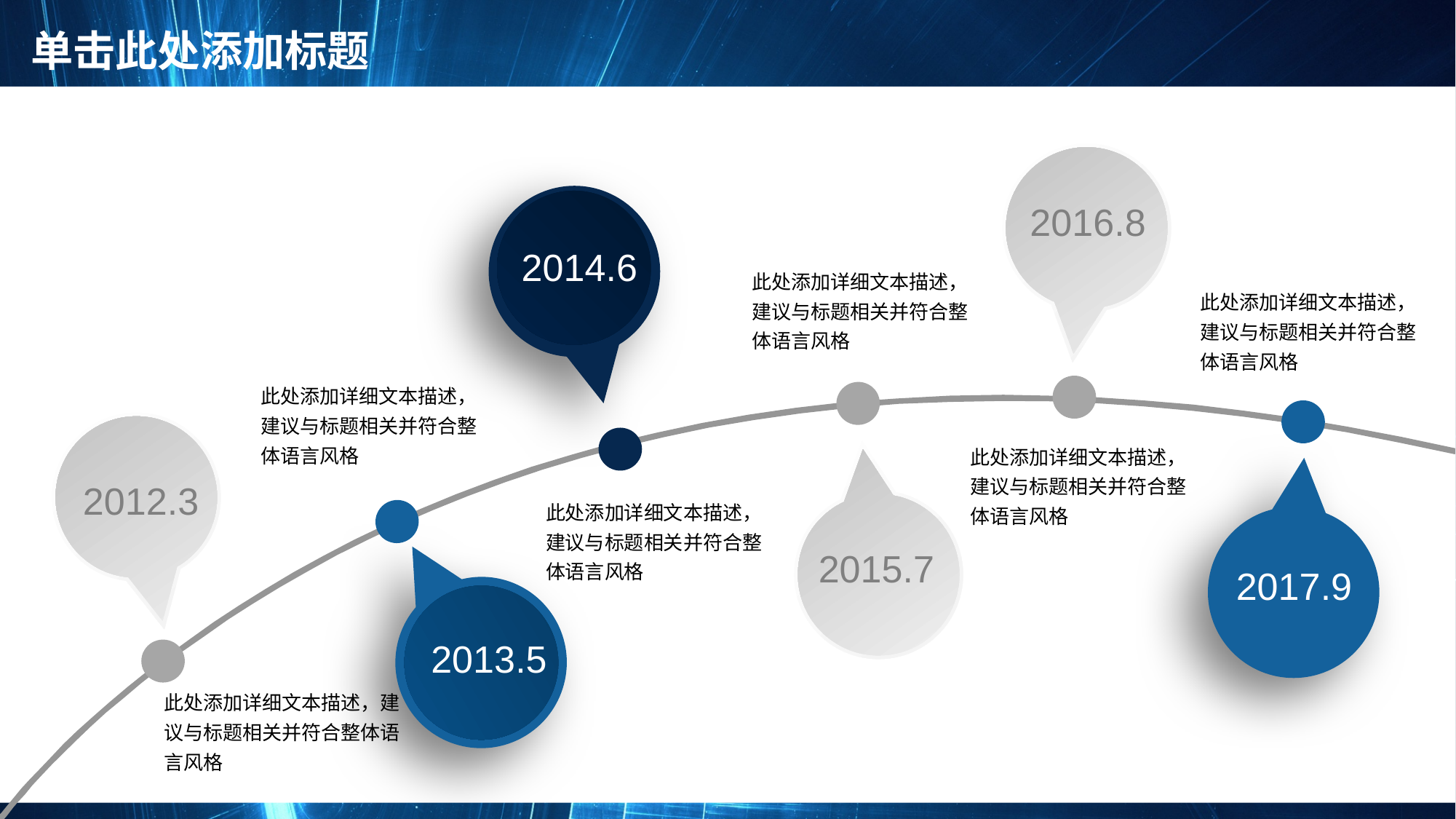

# 单击此处添加标题

2016.8
2014.6
此处添加详细文本描述，建议与标题相关并符合整体语言风格
此处添加详细文本描述，建议与标题相关并符合整体语言风格

此处添加详细文本描述，建议与标题相关并符合整体语言风格

此处添加详细文本描述，建议与标题相关并符合整体语言风格

2012.3
此处添加详细文本描述，建议与标题相关并符合整体语言风格

2015.7
2017.9
2013.5

此处添加详细文本描述，建议与标题相关并符合整体语言风格